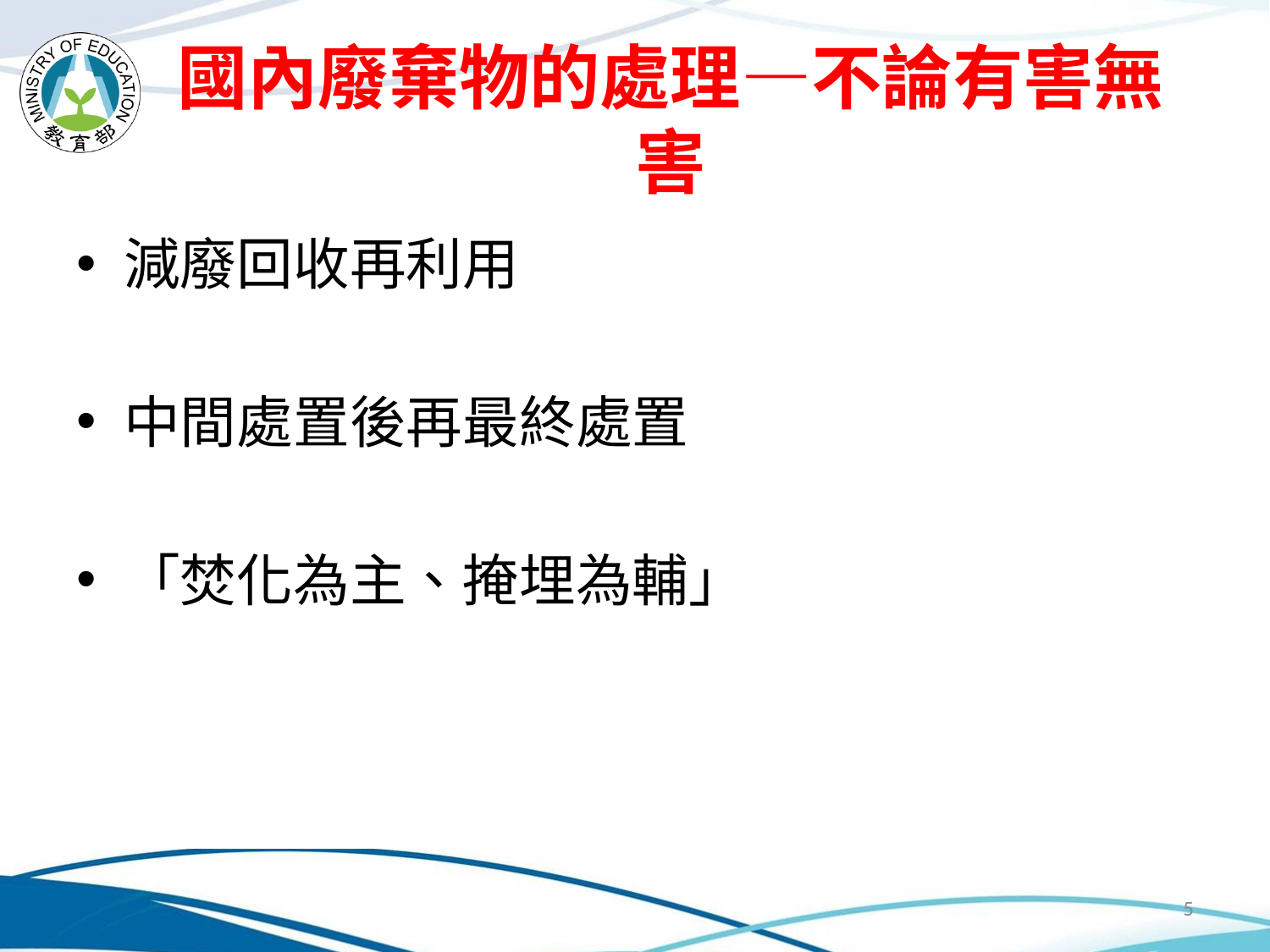

# 國內廢棄物的處理—不論有害無害
減廢回收再利用

中間處置後再最終處置

「焚化為主、掩埋為輔」

5